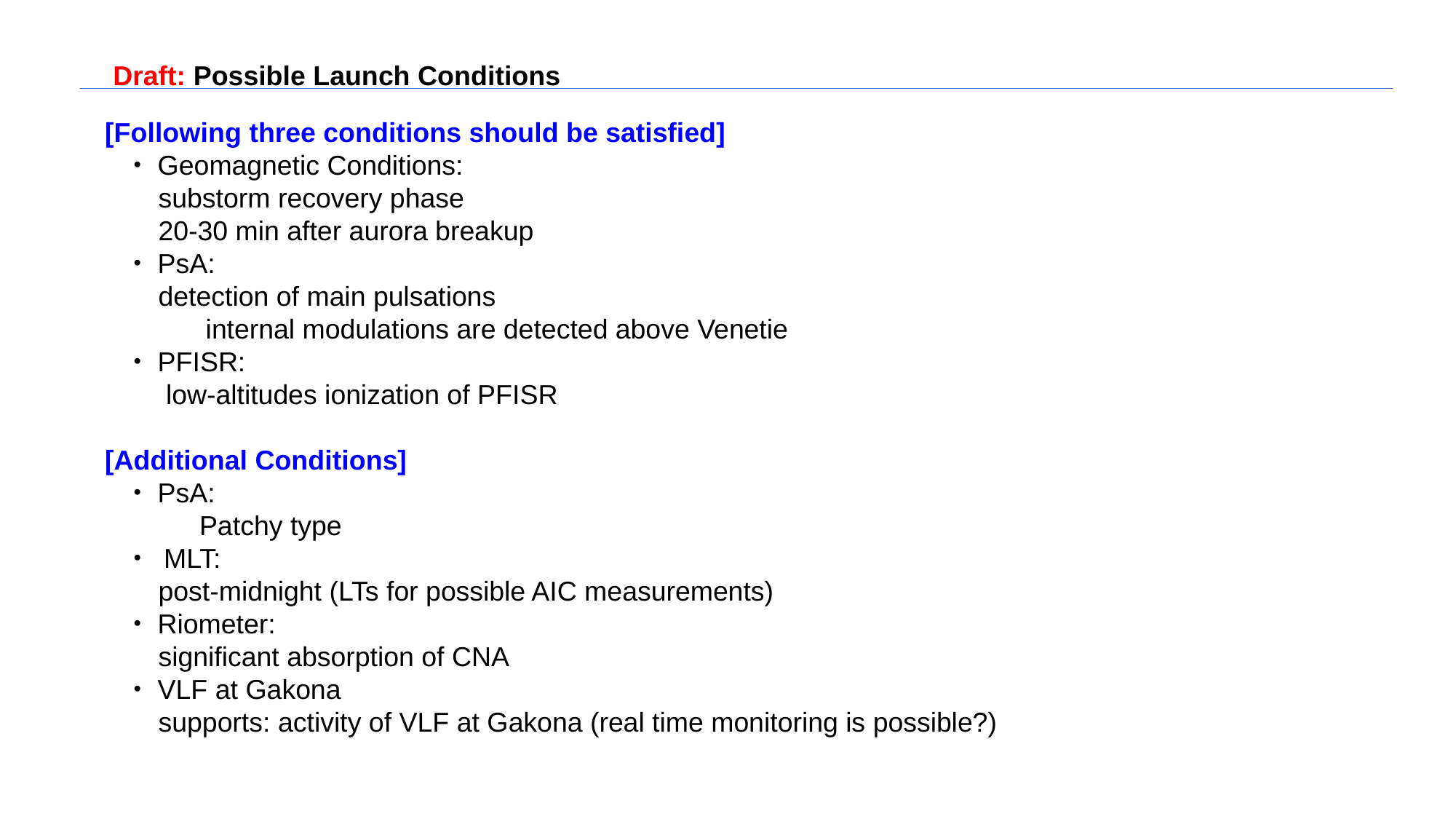

Draft: Possible Launch Conditions
[Following three conditions should be satisfied]
  ・Geomagnetic Conditions:
       substorm recovery phase
       20-30 min after aurora breakup
  ・PsA:
       detection of main pulsations
　　　  internal modulations are detected above Venetie
  ・PFISR:
        low-altitudes ionization of PFISR

[Additional Conditions]
  ・PsA:
　　　 Patchy type
  ・ MLT:
       post-midnight (LTs for possible AIC measurements)
  ・Riometer:
       significant absorption of CNA
  ・VLF at Gakona
       supports: activity of VLF at Gakona (real time monitoring is possible?)